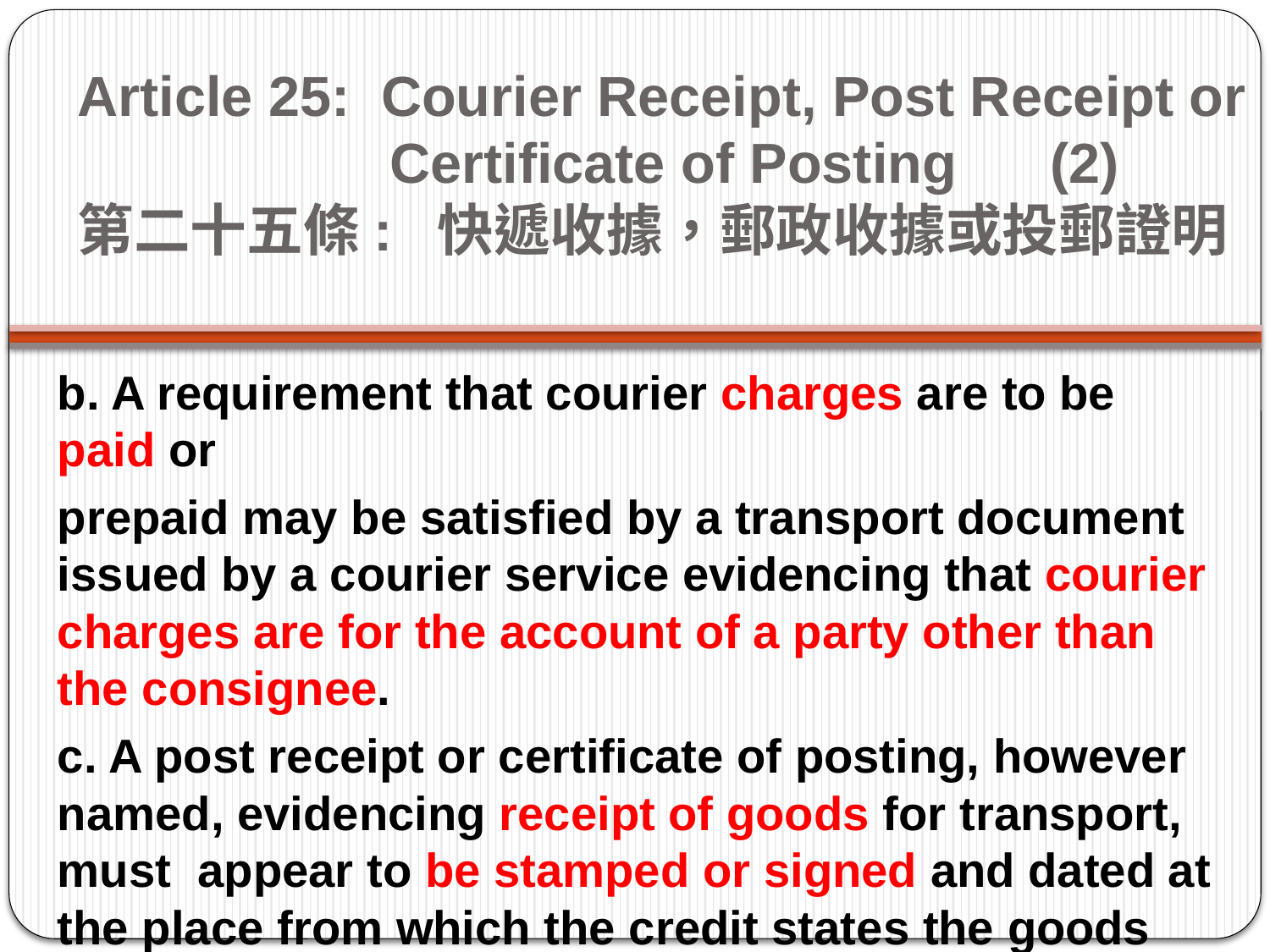

# Article 25:  Courier Receipt, Post Receipt or Certificate of Posting      (2) 第二十五條:  快遞收據，郵政收據或投郵證明
b. A requirement that courier charges are to be paid or
prepaid may be satisfied by a transport document issued by a courier service evidencing that courier charges are for the account of a party other than the consignee.
c. A post receipt or certificate of posting, however named, evidencing receipt of goods for transport, must  appear to be stamped or signed and dated at the place from which the credit states the goods are to be shipped. This date will be deemed to be the date of shipment.